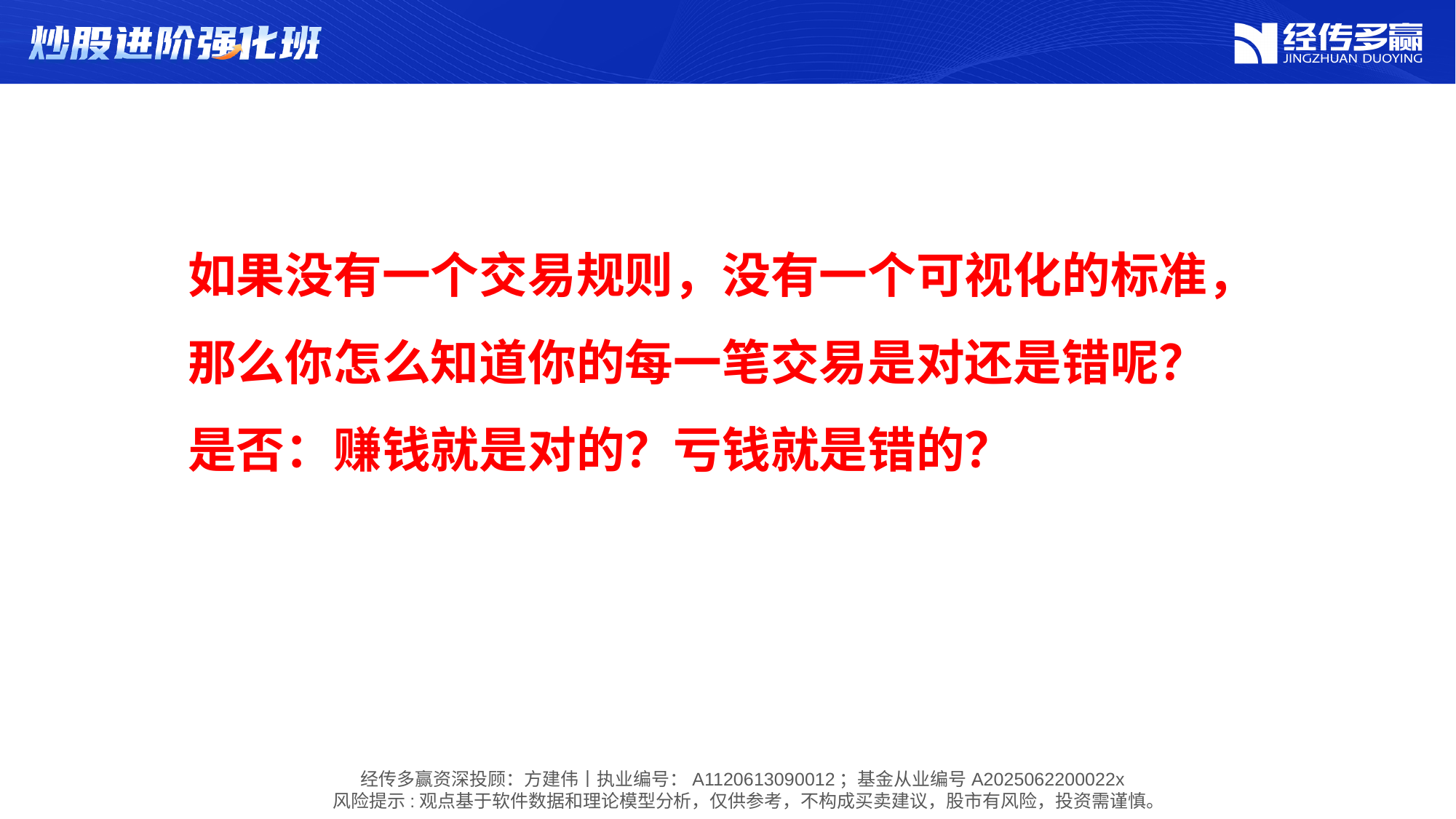

如果没有一个交易规则，没有一个可视化的标准，
那么你怎么知道你的每一笔交易是对还是错呢？
是否：赚钱就是对的？亏钱就是错的？